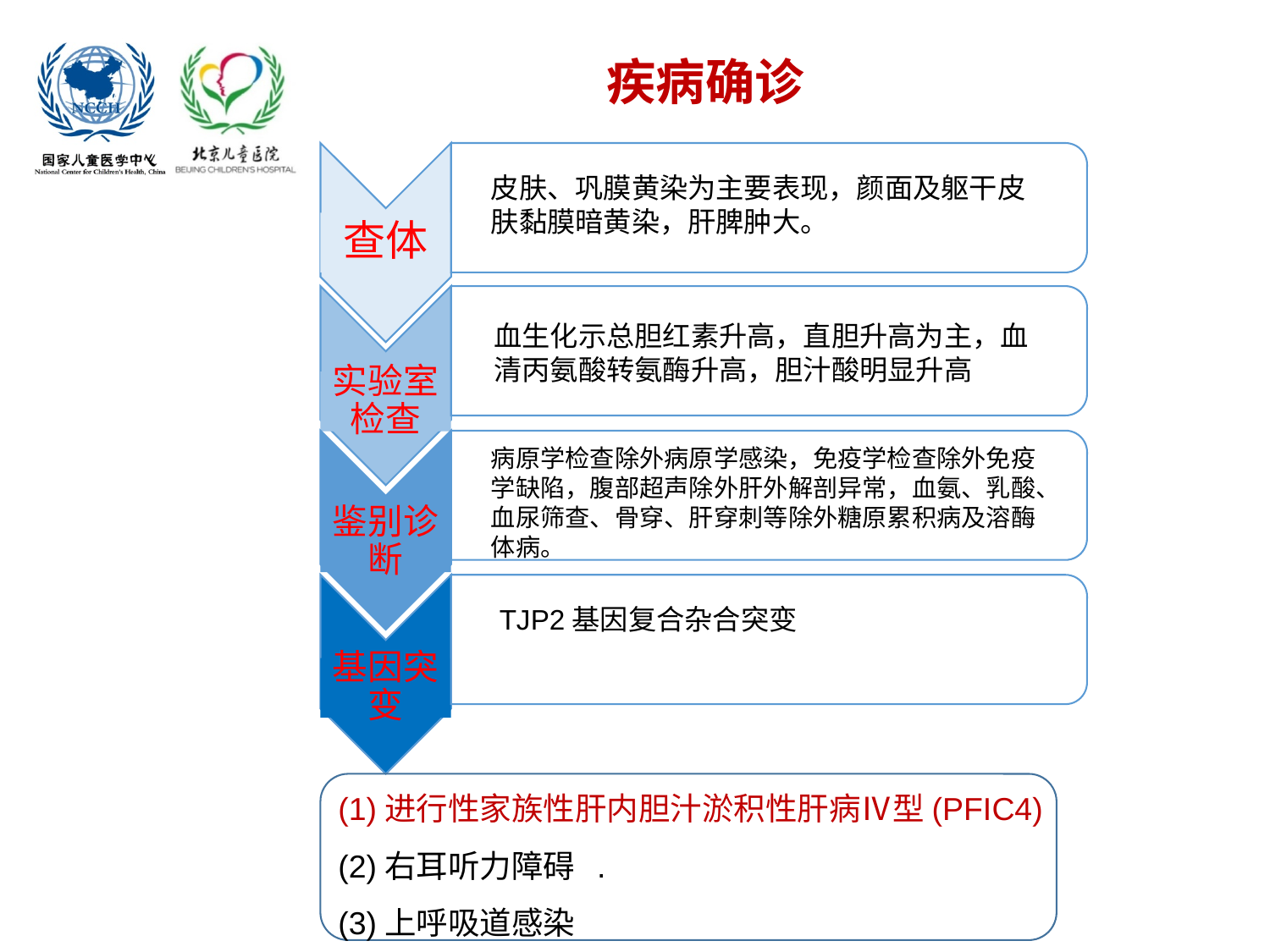

疾病确诊

查体

皮肤、巩膜黄染为主要表现，颜面及躯干皮肤黏膜暗黄染，肝脾肿大。

实验室检查

血生化示总胆红素升高，直胆升高为主，血清丙氨酸转氨酶升高，胆汁酸明显升高

鉴别诊断

病原学检查除外病原学感染，免疫学检查除外免疫学缺陷，腹部超声除外肝外解剖异常，血氨、乳酸、血尿筛查、骨穿、肝穿刺等除外糖原累积病及溶酶体病。

基因突变

TJP2基因复合杂合突变

(1)进行性家族性肝内胆汁淤积性肝病Ⅳ型(PFIC4)
(2)右耳听力障碍  .
(3)上呼吸道感染